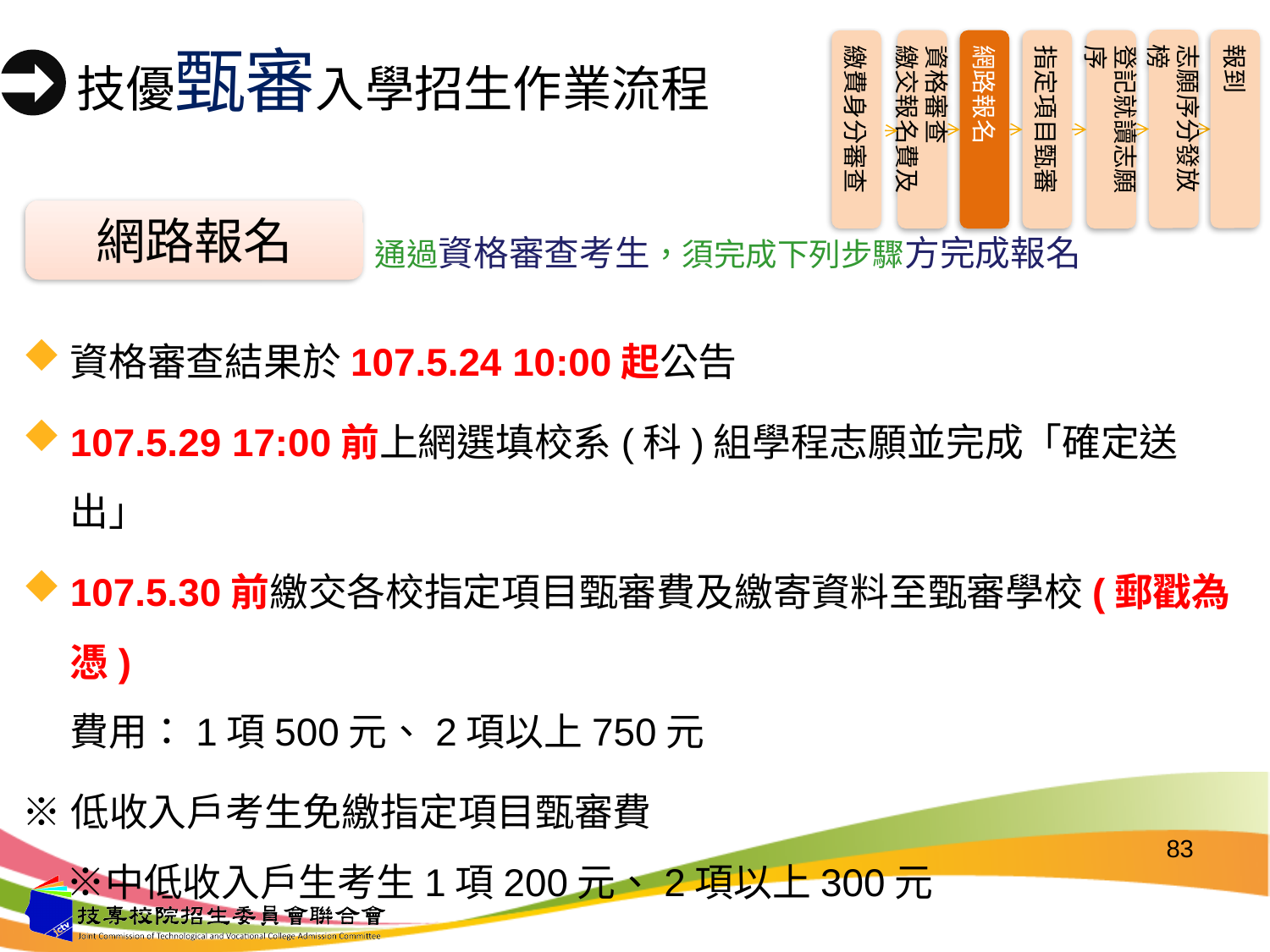

志願序分發放榜
報到
資格審查
繳交報名費及
網路報名
指定項目甄審
登記就讀志願序
繳費身分審查
# 技優甄審入學招生作業流程

網路報名
通過資格審查考生，須完成下列步驟方完成報名
資格審查結果於107.5.24 10:00起公告
107.5.29 17:00前上網選填校系(科)組學程志願並完成「確定送出」
107.5.30前繳交各校指定項目甄審費及繳寄資料至甄審學校(郵戳為憑)
費用：1項500元、2項以上750元
※低收入戶考生免繳指定項目甄審費
※中低收入戶生考生1項200元、2項以上300元
83